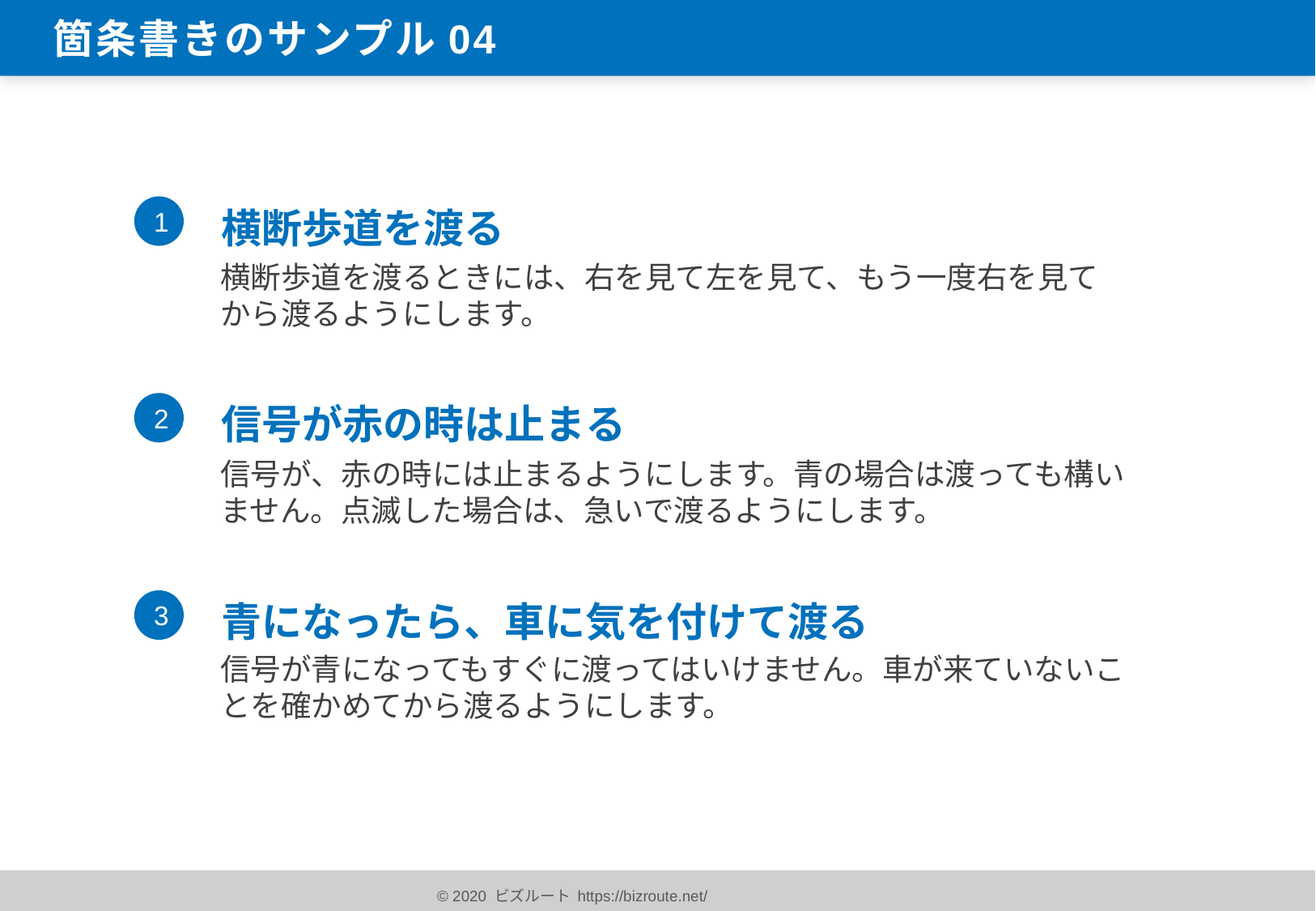

箇条書きのサンプル04
1
横断歩道を渡る
横断歩道を渡るときには、右を見て左を見て、もう一度右を見てから渡るようにします。
信号が赤の時は止まる
2
信号が、赤の時には止まるようにします。青の場合は渡っても構いません。点滅した場合は、急いで渡るようにします。
青になったら、車に気を付けて渡る
3
信号が青になってもすぐに渡ってはいけません。車が来ていないことを確かめてから渡るようにします。

© 2020 ビズルート https://bizroute.net/